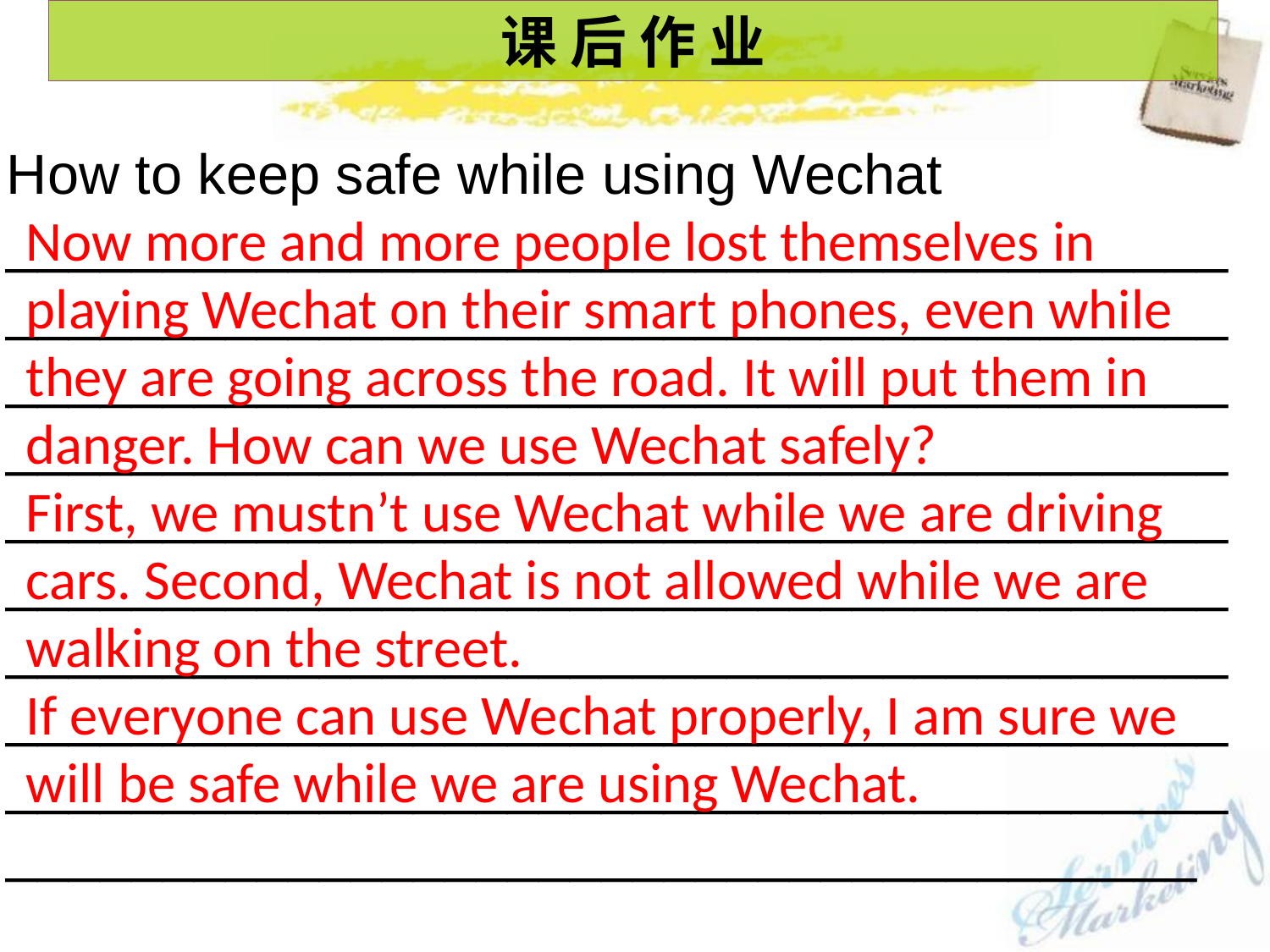

课 后 作 业
How to keep safe while using Wechat
_____________________________________________________________________________________________________________________________________________________________________________________________________________________________________________________________________________________________________________________________________________________________________________________________________
Now more and more people lost themselves in playing Wechat on their smart phones, even while they are going across the road. It will put them in danger. How can we use Wechat safely?
First, we mustn’t use Wechat while we are driving cars. Second, Wechat is not allowed while we are walking on the street.
If everyone can use Wechat properly, I am sure we will be safe while we are using Wechat.